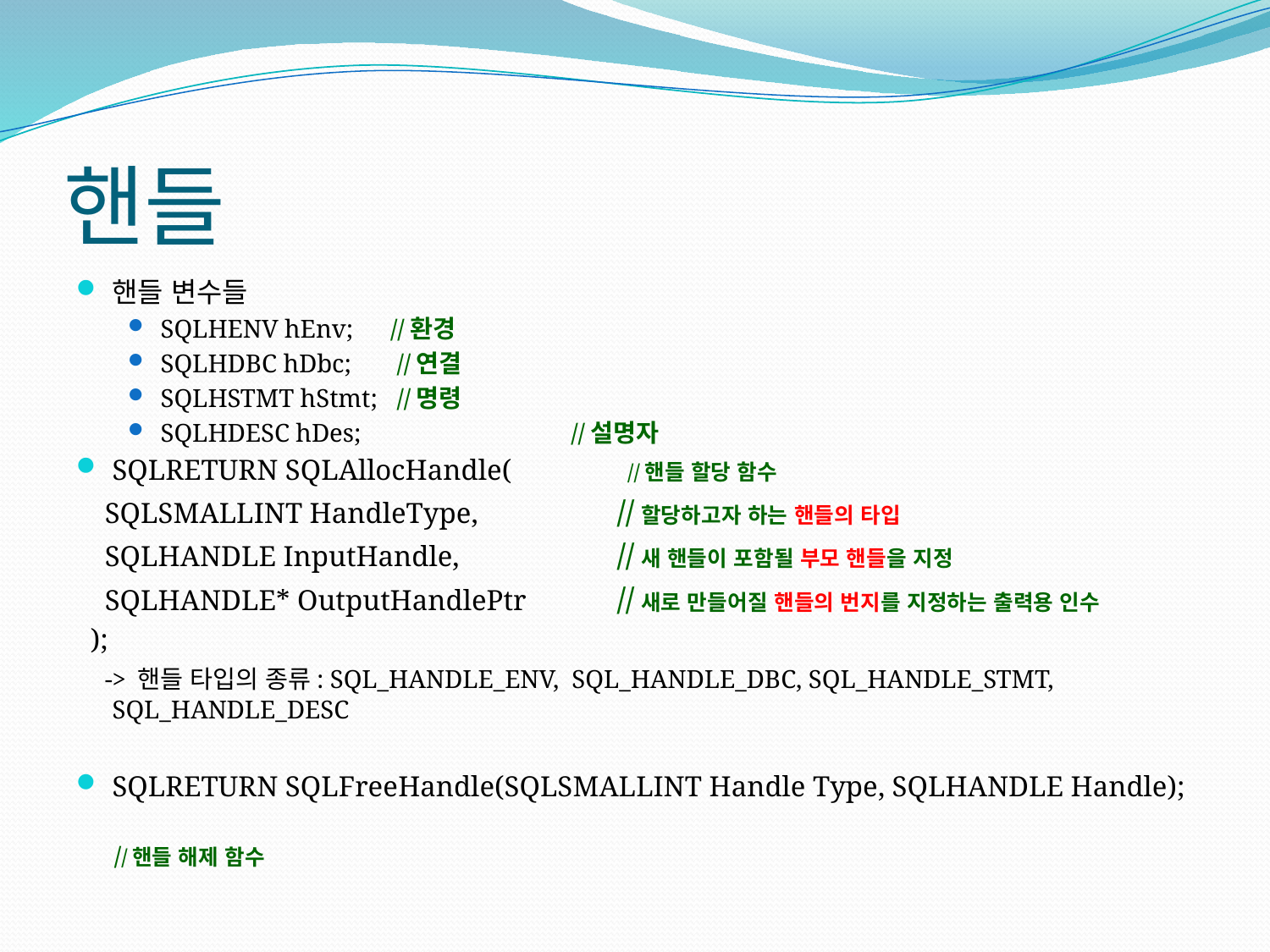

# 핸들
핸들 변수들
SQLHENV hEnv;    		 //환경
SQLHDBC hDbc;   		  //연결
SQLHSTMT hStmt;		  //명령
SQLHDESC hDes;                                 //설명자
SQLRETURN SQLAllocHandle(                //핸들 할당 함수
    SQLSMALLINT HandleType,	        //할당하고자 하는 핸들의 타입
    SQLHANDLE InputHandle,        	        //새 핸들이 포함될 부모 핸들을 지정
    SQLHANDLE* OutputHandlePtr 	        //새로 만들어질 핸들의 번지를 지정하는 출력용 인수
  );
    -> 핸들 타입의 종류: SQL_HANDLE_ENV,  SQL_HANDLE_DBC, SQL_HANDLE_STMT,  SQL_HANDLE_DESC

SQLRETURN SQLFreeHandle(SQLSMALLINT Handle Type, SQLHANDLE Handle);
      //핸들 해제 함수